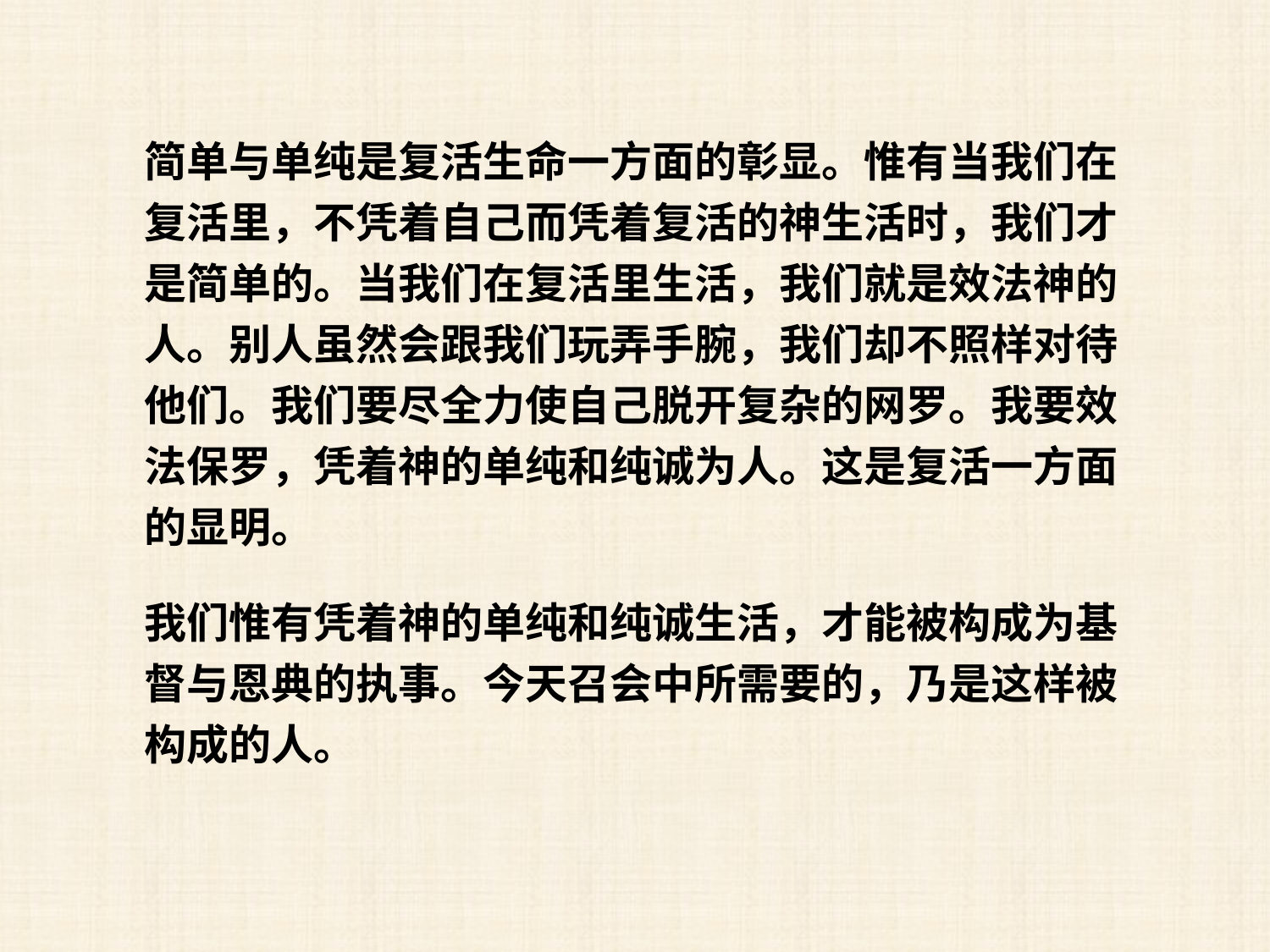

简单与单纯是复活生命一方面的彰显。惟有当我们在复活里，不凭着自己而凭着复活的神生活时，我们才是简单的。当我们在复活里生活，我们就是效法神的人。别人虽然会跟我们玩弄手腕，我们却不照样对待他们。我们要尽全力使自己脱开复杂的网罗。我要效法保罗，凭着神的单纯和纯诚为人。这是复活一方面的显明。
我们惟有凭着神的单纯和纯诚生活，才能被构成为基督与恩典的执事。今天召会中所需要的，乃是这样被构成的人。